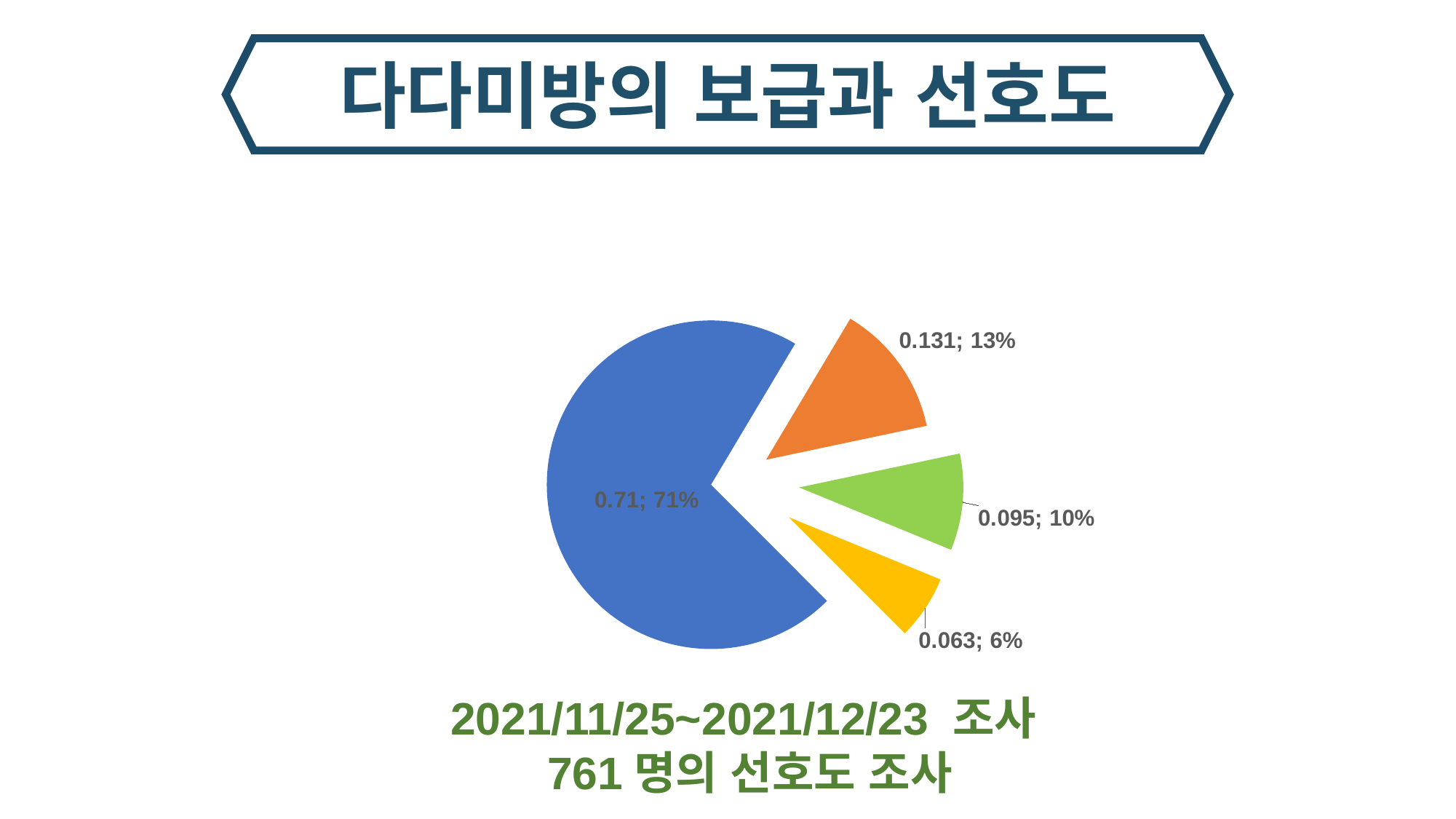

다다미방의 보급과 선호도

### Chart

| Category | 선호도 조사 |
|---|---|
| 보유 및 필요성을 느낌 | 0.71 |
| 미 보유 및 필요성을 느끼지 않음 | 0.131 |
| 보유 및 필요성을 느끼지 않음 | 0.095 |
| 미 보유 및 필요성을 느낌 | 0.063 |

### Chart: 761명의
선호도 조사

| Category |
|---|
2021/11/25~2021/12/23 조사
761명의 선호도 조사